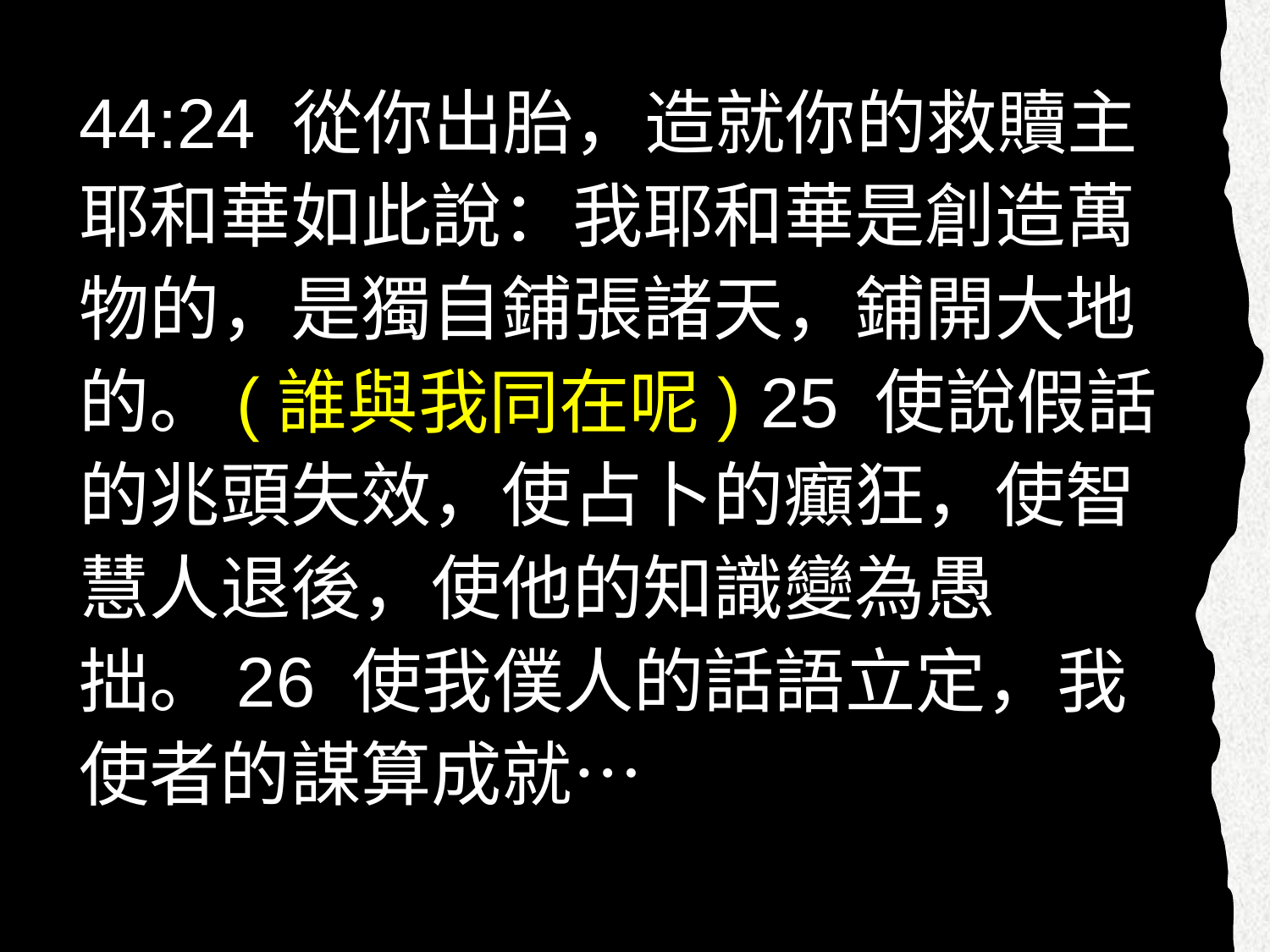

44:24 從你出胎，造就你的救贖主耶和華如此說：我耶和華是創造萬物的，是獨自鋪張諸天，鋪開大地的。(誰與我同在呢) 25 使說假話的兆頭失效，使占卜的癲狂，使智慧人退後，使他的知識變為愚拙。26 使我僕人的話語立定，我使者的謀算成就…